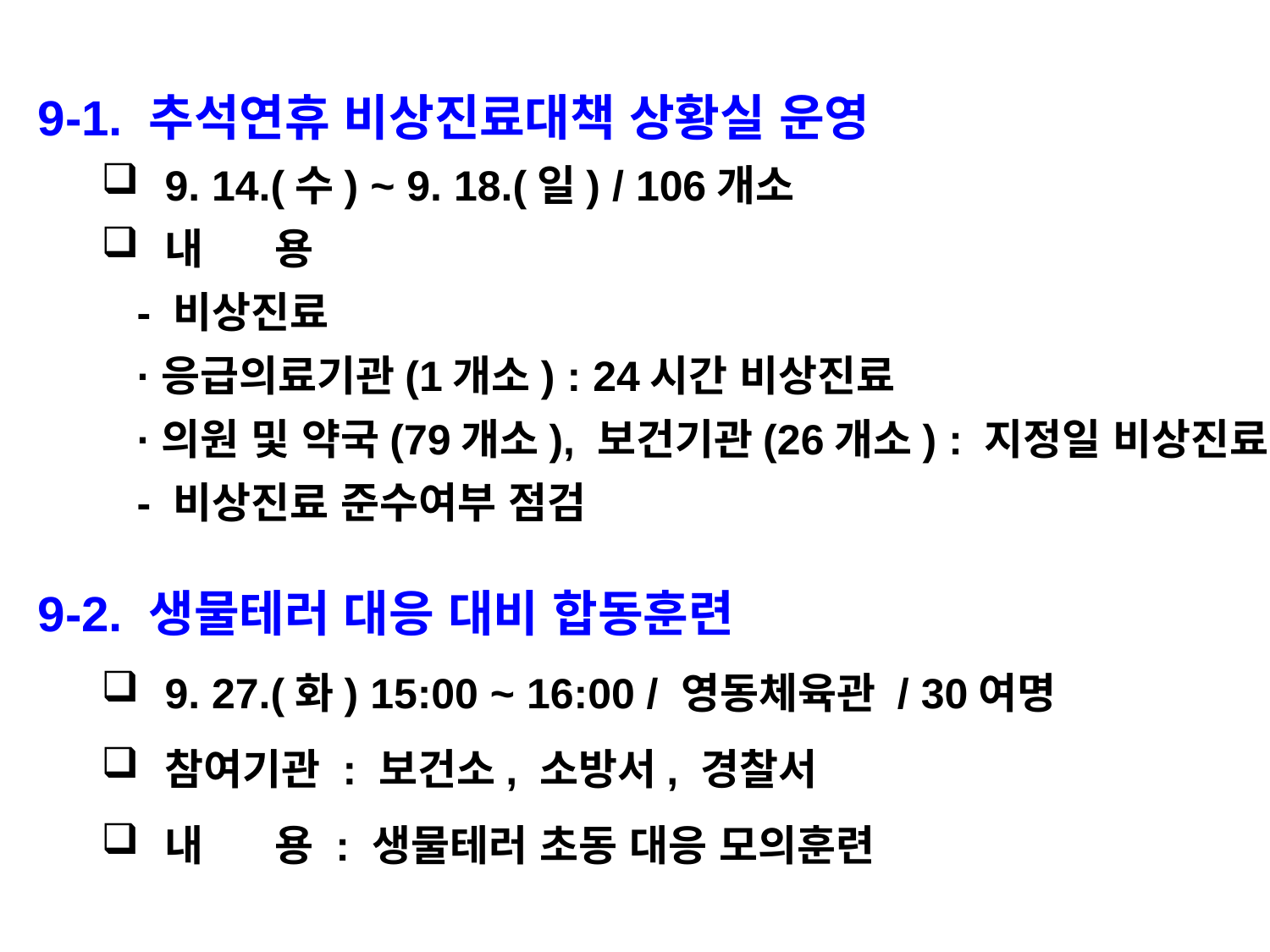

9-1. 추석연휴 비상진료대책 상황실 운영
9. 14.(수) ~ 9. 18.(일) / 106개소
내      용
   - 비상진료
   ·응급의료기관(1개소) : 24시간 비상진료
   ·의원 및 약국(79개소), 보건기관(26개소) : 지정일 비상진료
   - 비상진료 준수여부 점검
9-2. 생물테러 대응 대비 합동훈련
9. 27.(화) 15:00 ~ 16:00 / 영동체육관 / 30여명
참여기관 : 보건소, 소방서, 경찰서
내      용 : 생물테러 초동 대응 모의훈련